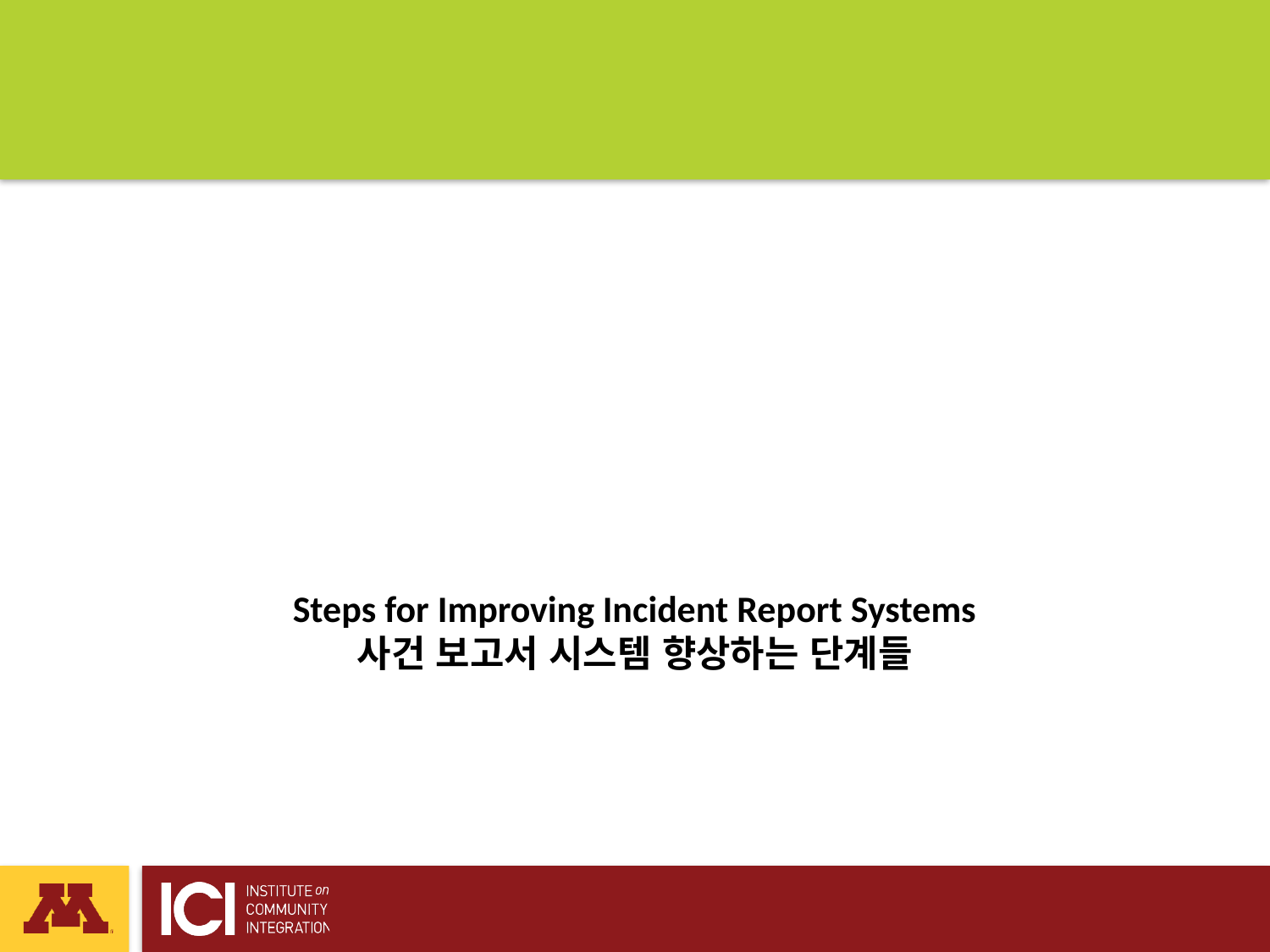

# Steps for Improving Incident Report Systems 사건 보고서 시스템 향상하는 단계들